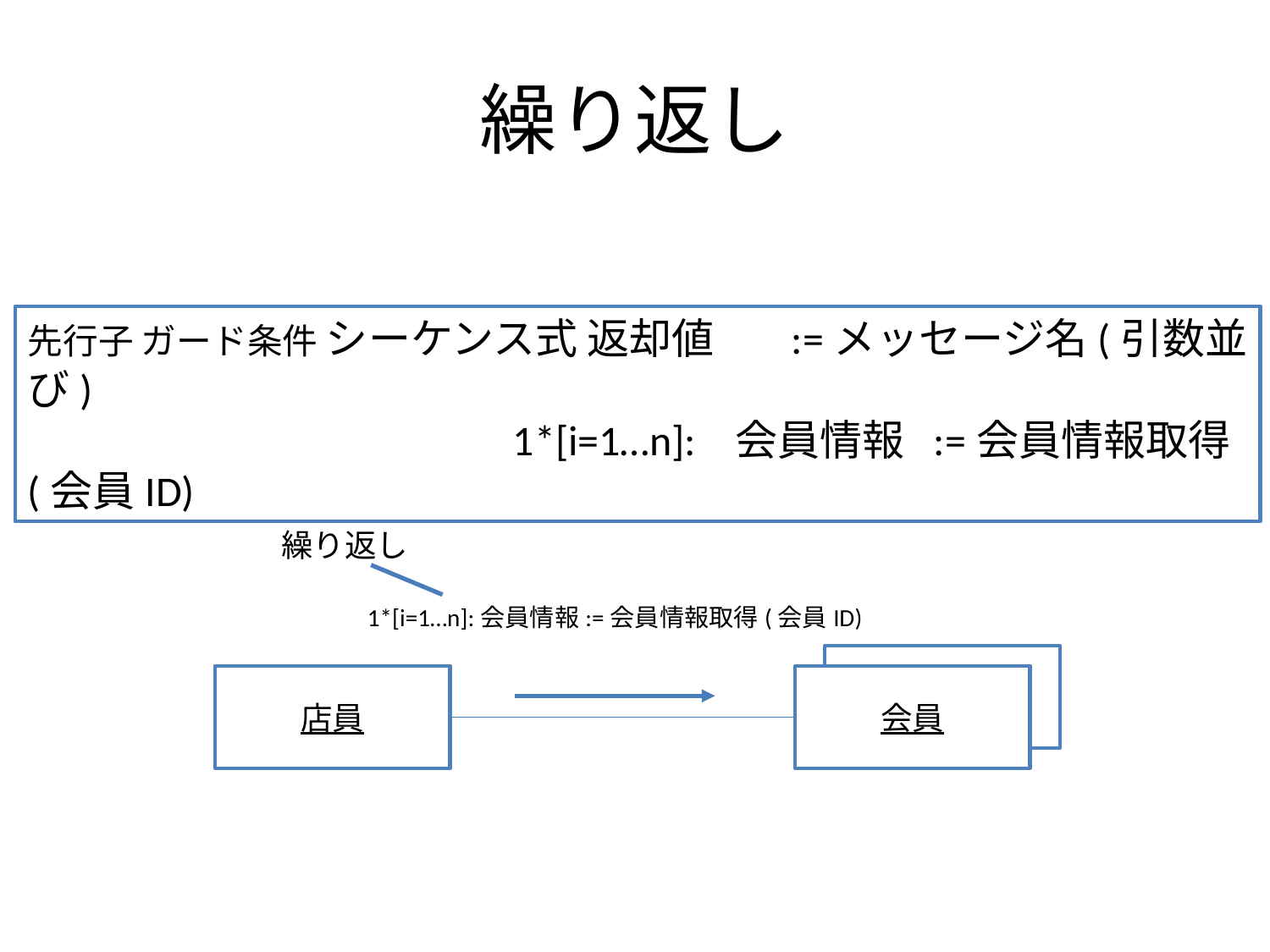

# 繰り返し
先行子 ガード条件 シーケンス式 返却値       :=メッセージ名(引数並び)
　　　　　　　　　　　 1*[i=1…n]:   会員情報  :=会員情報取得(会員ID)
繰り返し
1*[i=1…n]:会員情報:=会員情報取得(会員ID)

店員
会員